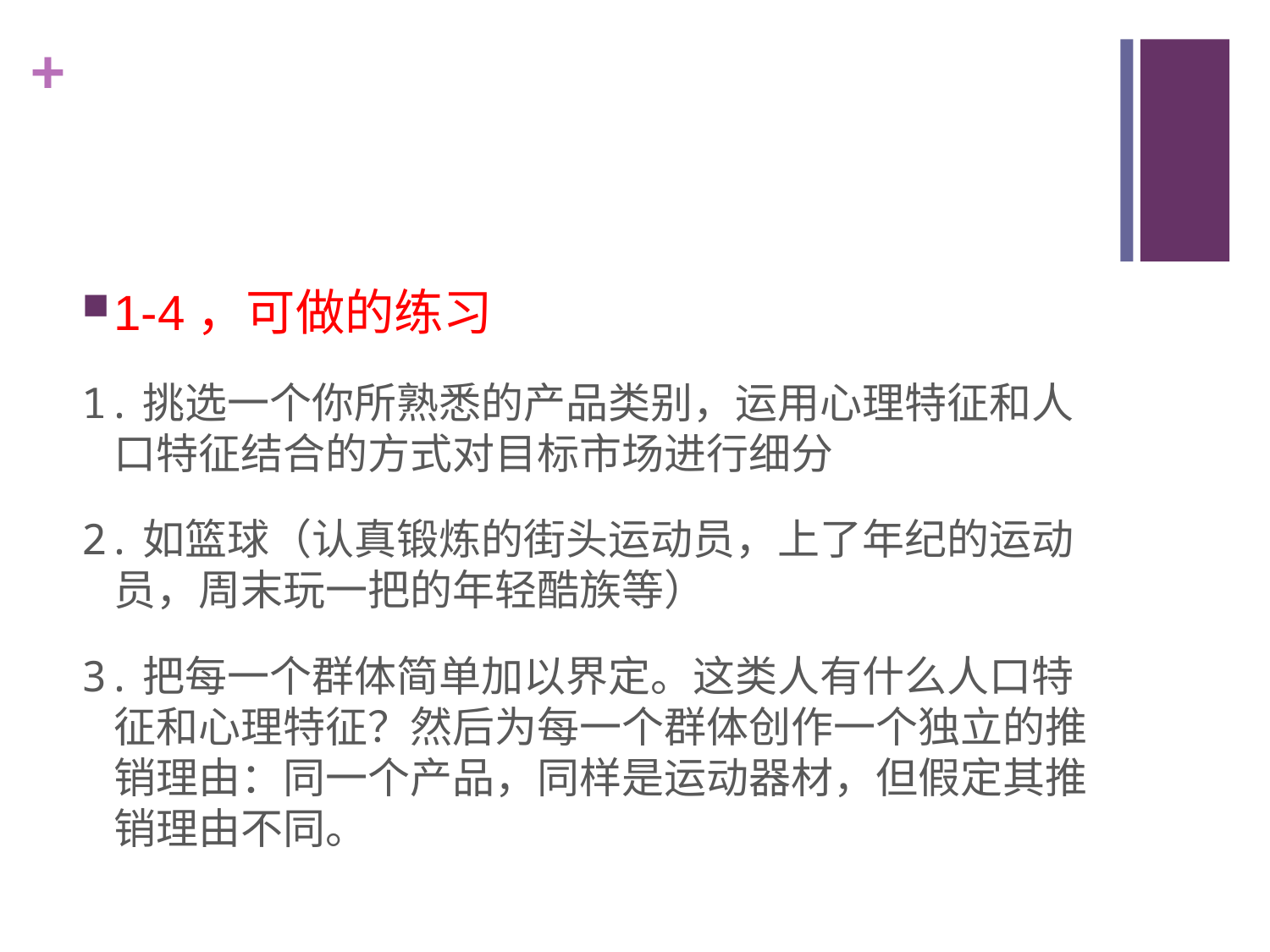

#
1-4，可做的练习
1.挑选一个你所熟悉的产品类别，运用心理特征和人口特征结合的方式对目标市场进行细分
2.如篮球（认真锻炼的街头运动员，上了年纪的运动员，周末玩一把的年轻酷族等）
3.把每一个群体简单加以界定。这类人有什么人口特征和心理特征？然后为每一个群体创作一个独立的推销理由：同一个产品，同样是运动器材，但假定其推销理由不同。